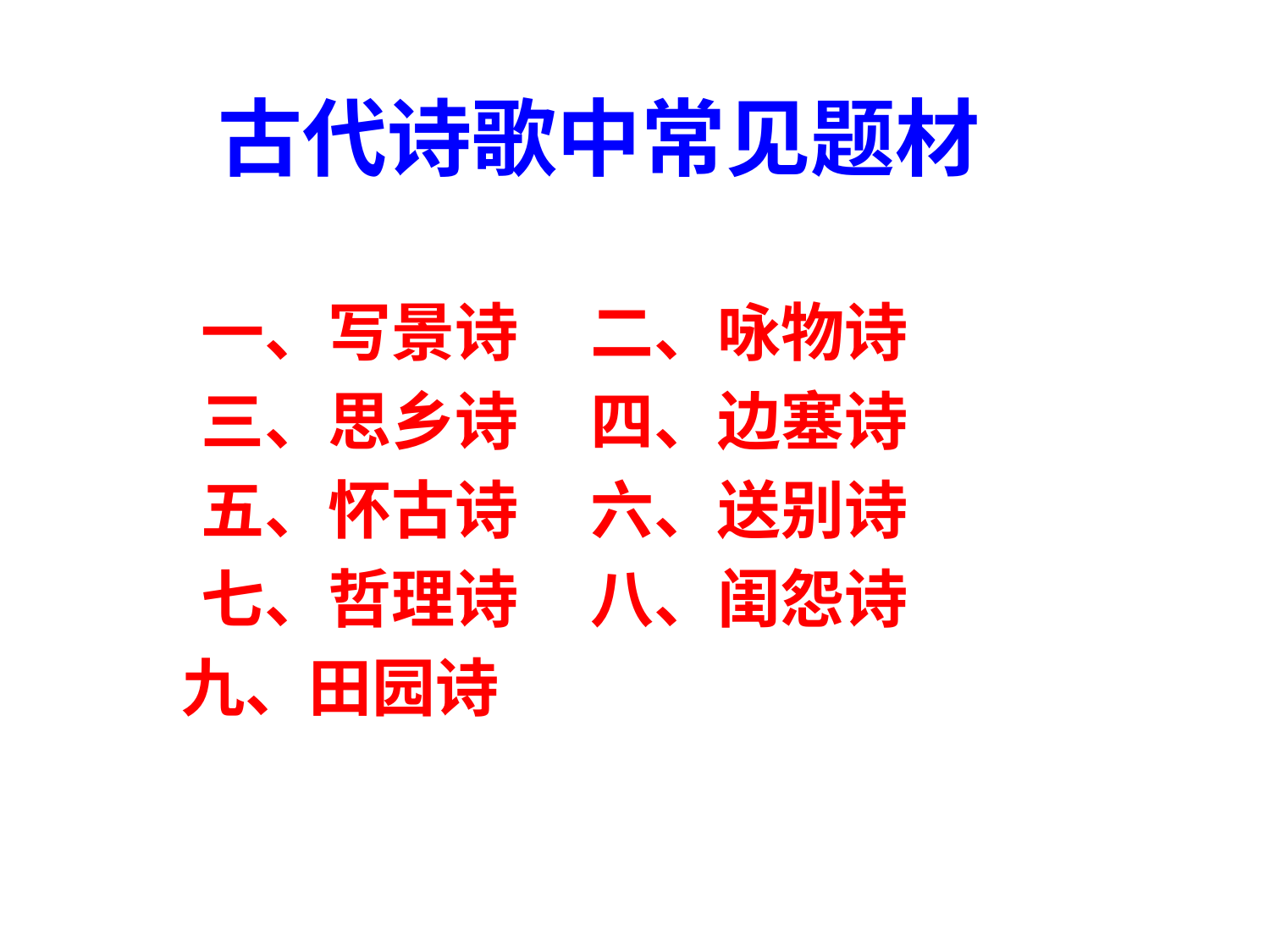

# 古代诗歌中常见题材
　一、写景诗     二、咏物诗
　三、思乡诗     四、边塞诗
　五、怀古诗     六、送别诗
　七、哲理诗     八、闺怨诗
  九、田园诗